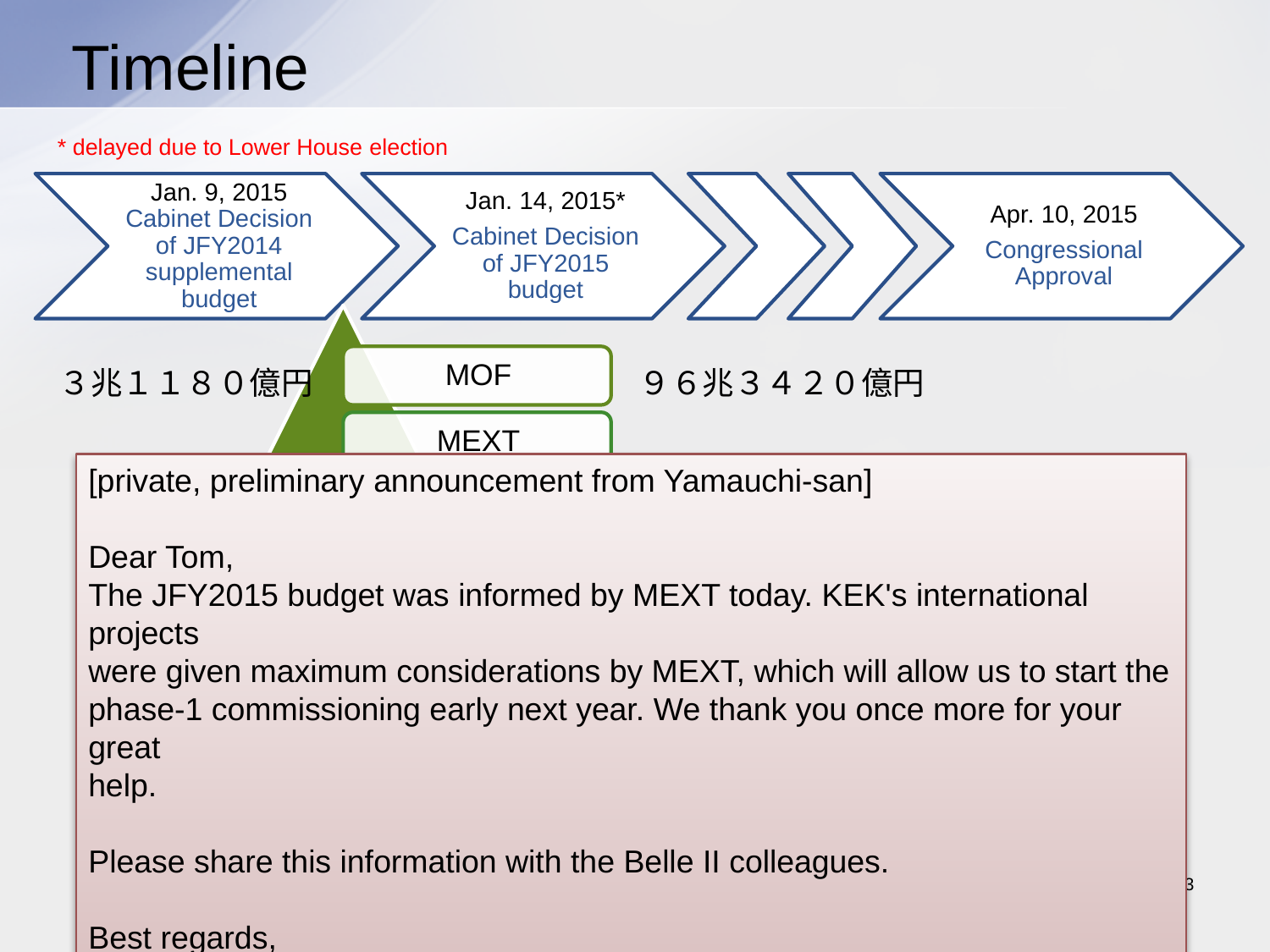

# Timeline
Jan. 9, 2015
Cabinet Decision of JFY2014 supplemental budget
Jan. 14, 2015*
Cabinet Decision of JFY2015 budget

Apr. 10, 2015
Congressional Approval
* delayed due to Lower House election
MOF
MEXT
KEK
IPNS, Acc. Lab
Belle II, SuperKEKB
３兆１１８０億円
９６兆３４２０億円
[private, preliminary announcement from Yamauchi-san]

Dear Tom,
The JFY2015 budget was informed by MEXT today. KEK's international projects
were given maximum considerations by MEXT, which will allow us to start the
phase-1 commissioning early next year. We thank you once more for your great
help.
Please share this information with the Belle II colleagues.
Best regards,
Masa Yamauchi
19a
20p
3